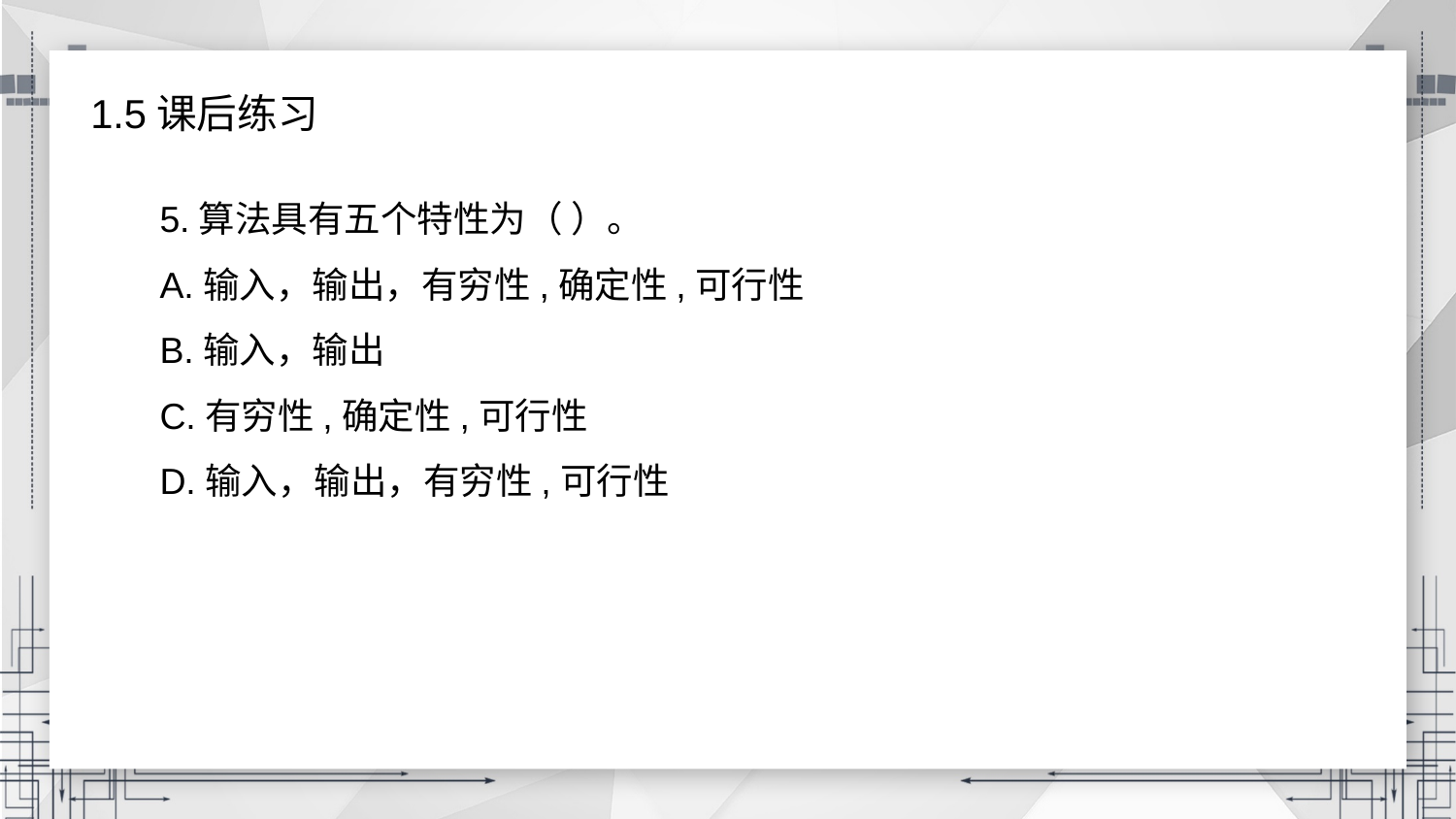

1.5课后练习
5.算法具有五个特性为（ ）。
A.输入，输出，有穷性,确定性,可行性
B.输入，输出
C.有穷性,确定性,可行性
D.输入，输出，有穷性,可行性